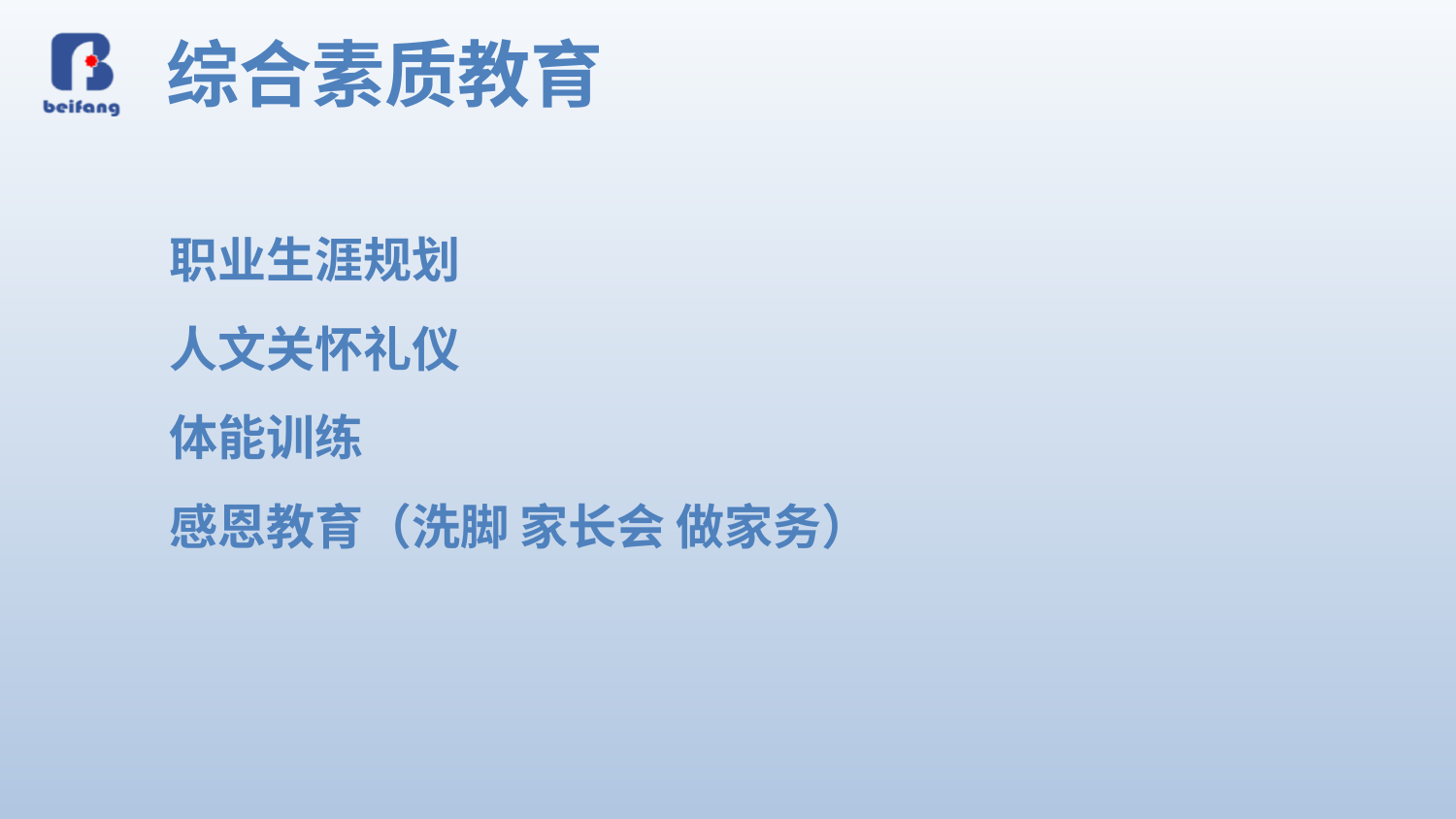

综合素质教育

职业生涯规划
人文关怀礼仪
体能训练
感恩教育（洗脚 家长会 做家务）